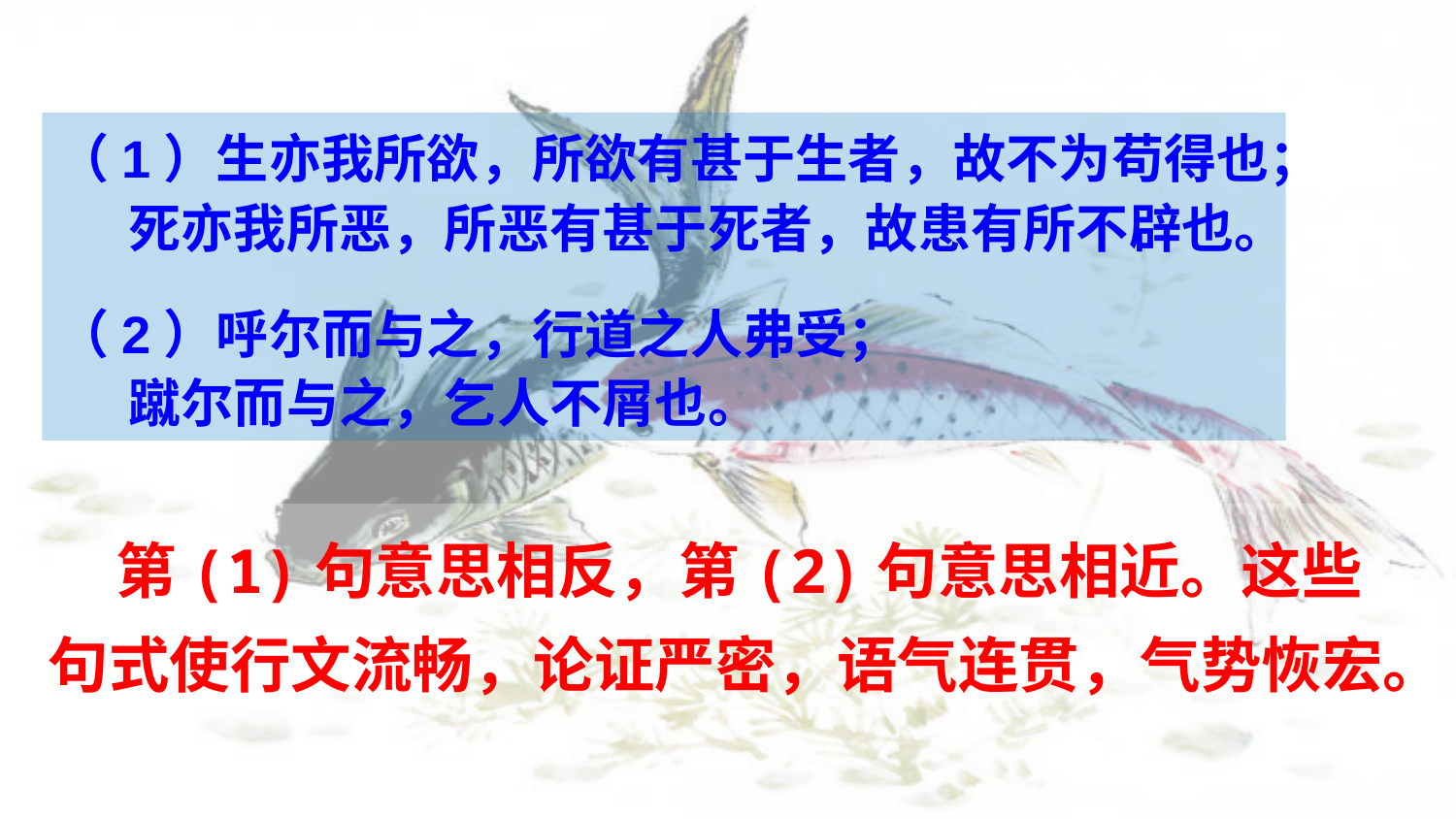

（1）生亦我所欲，所欲有甚于生者，故不为苟得也；
     死亦我所恶，所恶有甚于死者，故患有所不辟也。
（2）呼尔而与之，行道之人弗受；
     蹴尔而与之，乞人不屑也。
     第(1)句意思相反，第(2)句意思相近。这些句式使行文流畅，论证严密，语气连贯，气势恢宏。